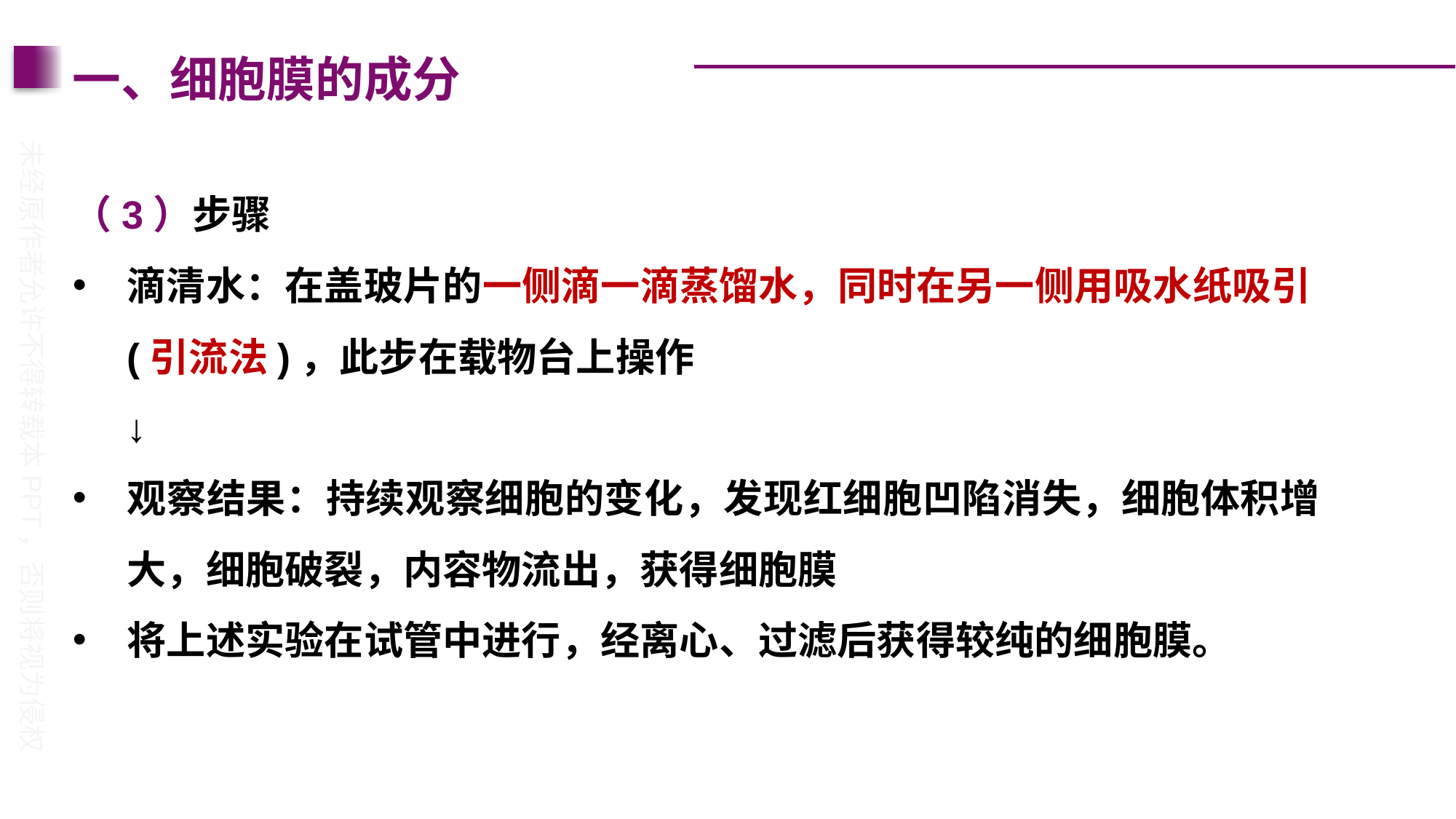

一、细胞膜的成分
（3）步骤
滴清水：在盖玻片的一侧滴一滴蒸馏水，同时在另一侧用吸水纸吸引(引流法)，此步在载物台上操作
     ↓
观察结果：持续观察细胞的变化，发现红细胞凹陷消失，细胞体积增大，细胞破裂，内容物流出，获得细胞膜
将上述实验在试管中进行，经离心、过滤后获得较纯的细胞膜。